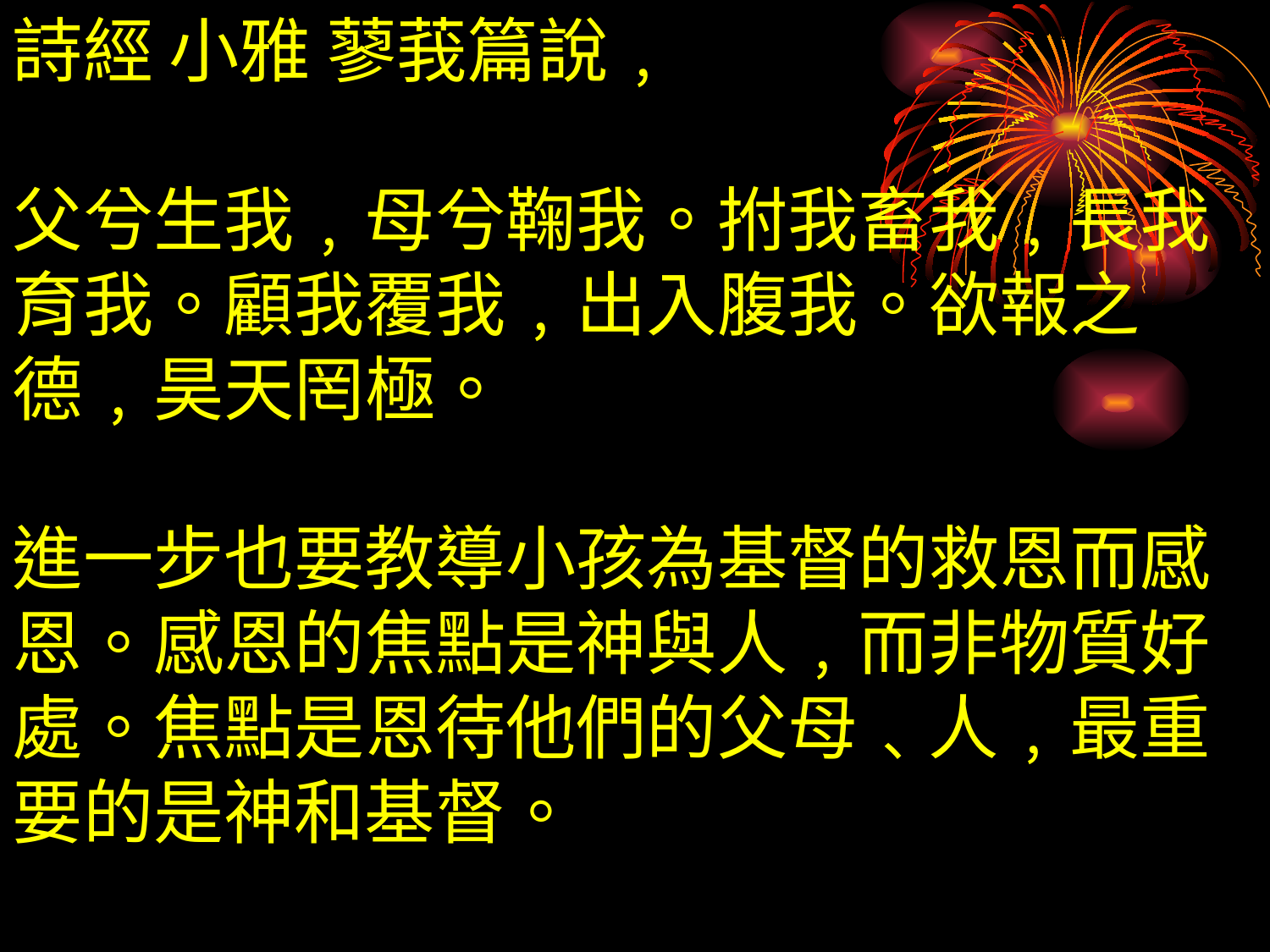

詩經 小雅 蓼莪篇說﹐

父兮生我﹐母兮鞠我。拊我畜我﹐長我育我。顧我覆我﹐出入腹我。欲報之德﹐昊天罔極。

進一步也要教導小孩為基督的救恩而感恩。感恩的焦點是神與人﹐而非物質好處。焦點是恩待他們的父母﹑人﹐最重要的是神和基督。